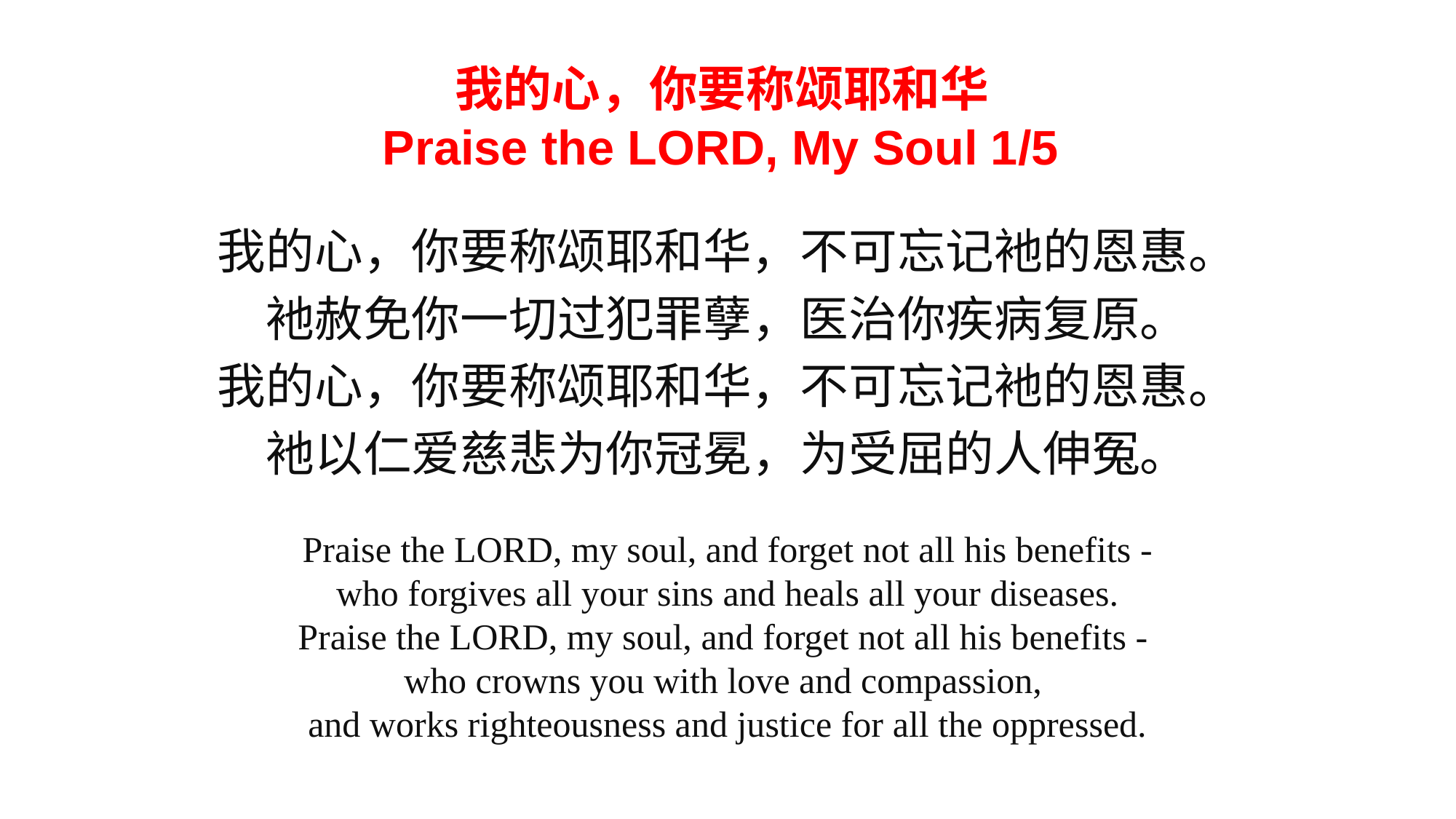

我的心，你要称颂耶和华
Praise the LORD, My Soul 1/5
我的心，你要称颂耶和华，不可忘记衪的恩惠。
衪赦免你一切过犯罪孽，医治你疾病复原。
我的心，你要称颂耶和华，不可忘记衪的恩惠。
衪以仁爱慈悲为你冠冕，为受屈的人伸冤。

Praise the LORD, my soul, and forget not all his benefits -
who forgives all your sins and heals all your diseases.
Praise the LORD, my soul, and forget not all his benefits -
who crowns you with love and compassion,
and works righteousness and justice for all the oppressed.